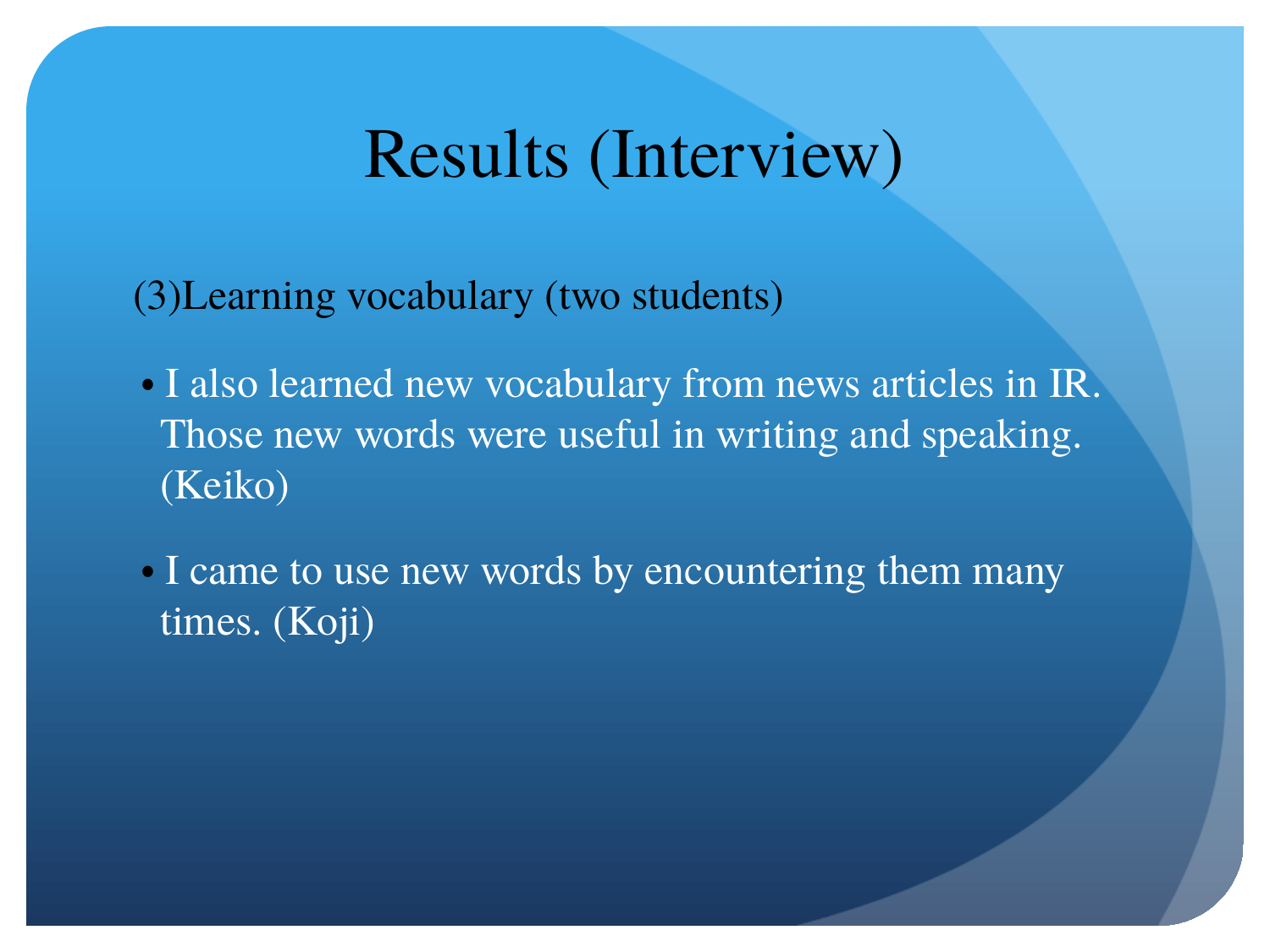

# Results (Interview)
 (3)Learning vocabulary (two students)
 ・I also learned new vocabulary from news articles in IR. Those new words were useful in writing and speaking. (Keiko)
 ・I came to use new words by encountering them many times. (Koji)